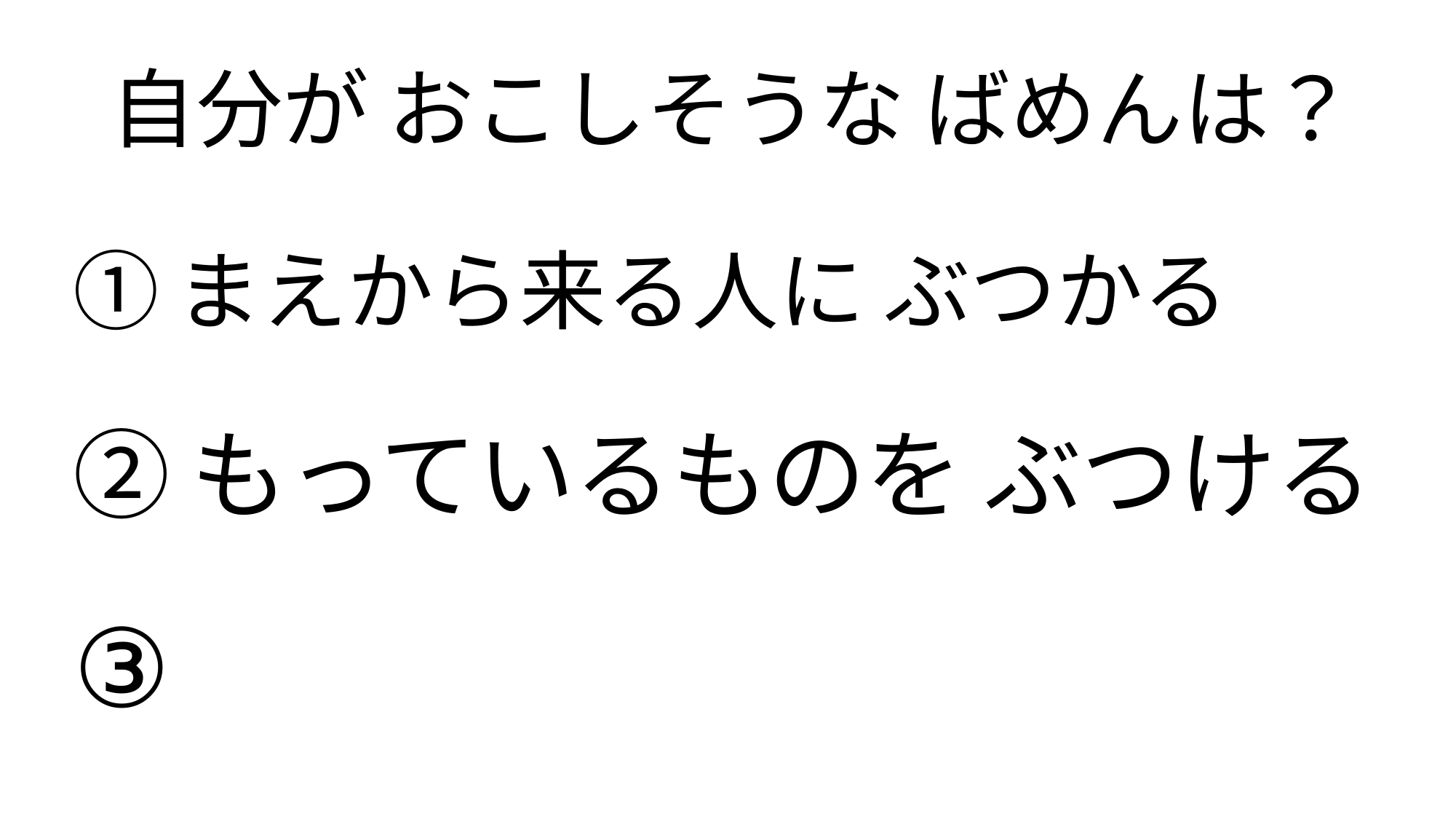

自分が おこしそうな ばめんは？
①まえから来る人に ぶつかる
②もっているものを ぶつける
③